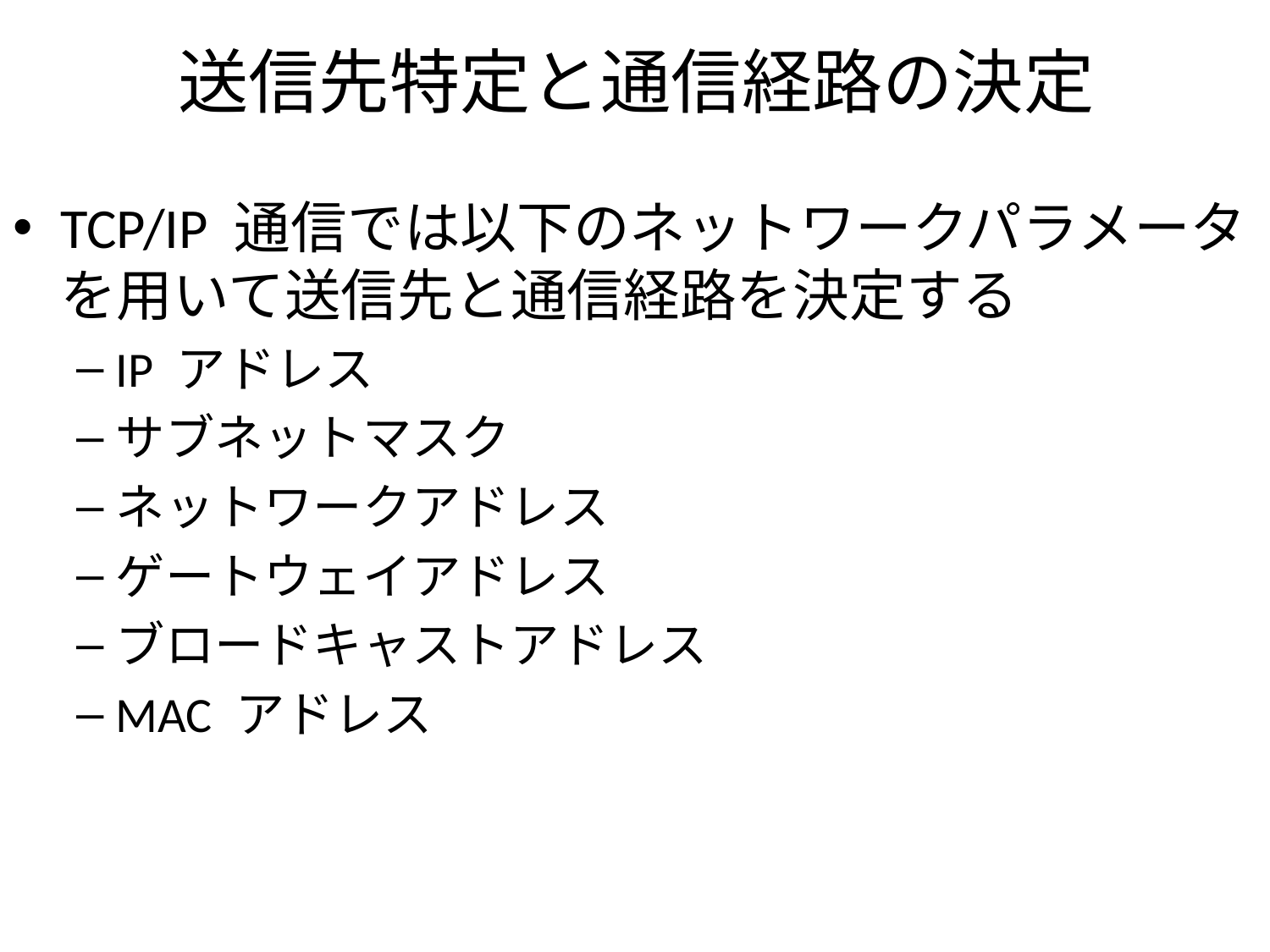

送信先特定と通信経路の決定
TCP/IP 通信では以下のネットワークパラメータを用いて送信先と通信経路を決定する
IP アドレス
サブネットマスク
ネットワークアドレス
ゲートウェイアドレス
ブロードキャストアドレス
MAC アドレス